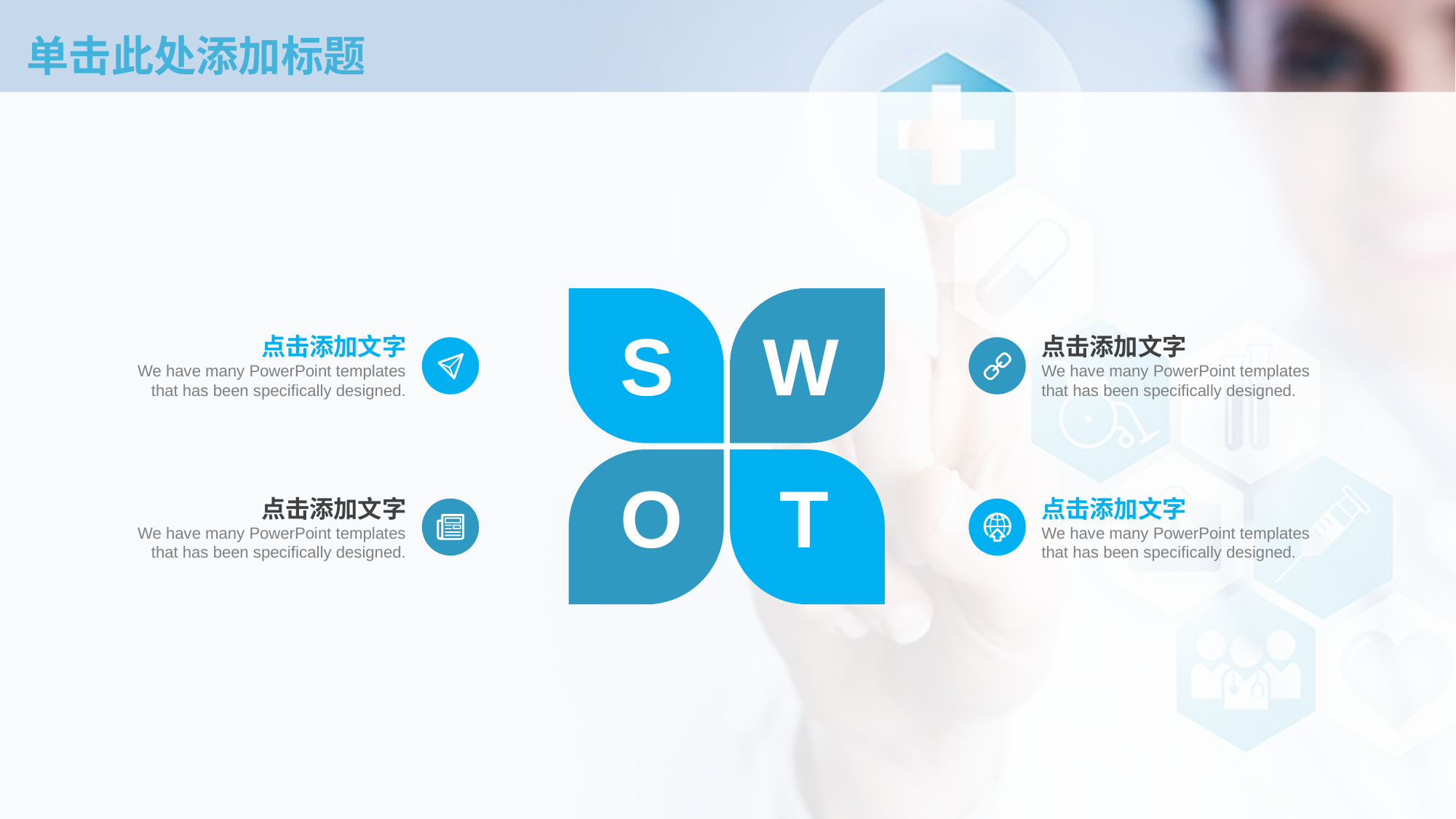

# 单击此处添加标题

S
W
点击添加文字
We have many PowerPoint templates that has been specifically designed.
点击添加文字
We have many PowerPoint templates that has been specifically designed.

O
T
点击添加文字
We have many PowerPoint templates that has been specifically designed.
点击添加文字
We have many PowerPoint templates that has been specifically designed.